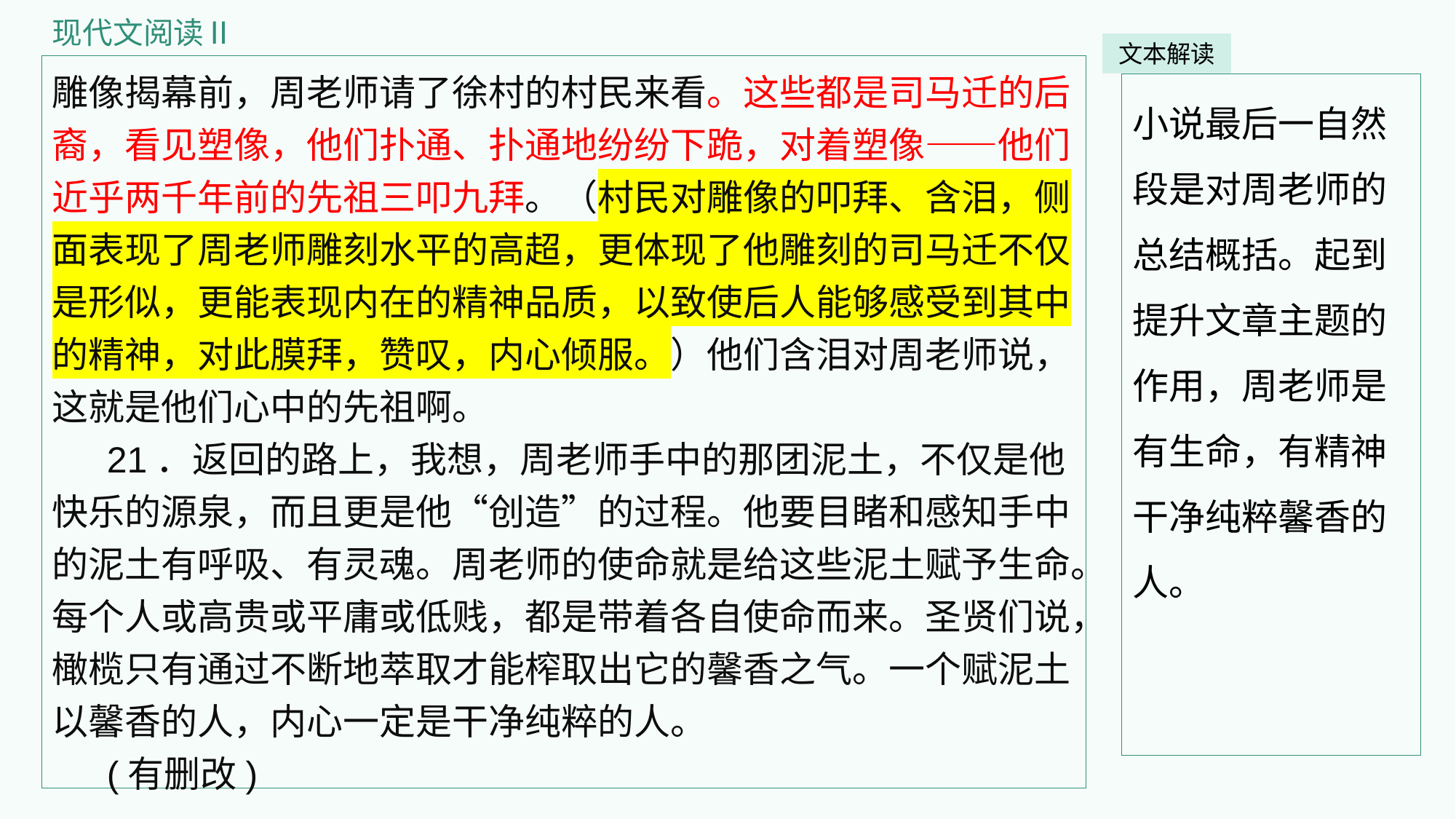

现代文阅读Ⅱ
文本解读
雕像揭幕前，周老师请了徐村的村民来看。这些都是司马迁的后裔，看见塑像，他们扑通、扑通地纷纷下跪，对着塑像——他们近乎两千年前的先祖三叩九拜。（村民对雕像的叩拜、含泪，侧面表现了周老师雕刻水平的高超，更体现了他雕刻的司马迁不仅是形似，更能表现内在的精神品质，以致使后人能够感受到其中的精神，对此膜拜，赞叹，内心倾服。）他们含泪对周老师说，这就是他们心中的先祖啊。
21．返回的路上，我想，周老师手中的那团泥土，不仅是他快乐的源泉，而且更是他“创造”的过程。他要目睹和感知手中的泥土有呼吸、有灵魂。周老师的使命就是给这些泥土赋予生命。每个人或高贵或平庸或低贱，都是带着各自使命而来。圣贤们说，橄榄只有通过不断地萃取才能榨取出它的馨香之气。一个赋泥土以馨香的人，内心一定是干净纯粹的人。
(有删改)
小说最后一自然段是对周老师的总结概括。起到提升文章主题的作用，周老师是有生命，有精神干净纯粹馨香的人。